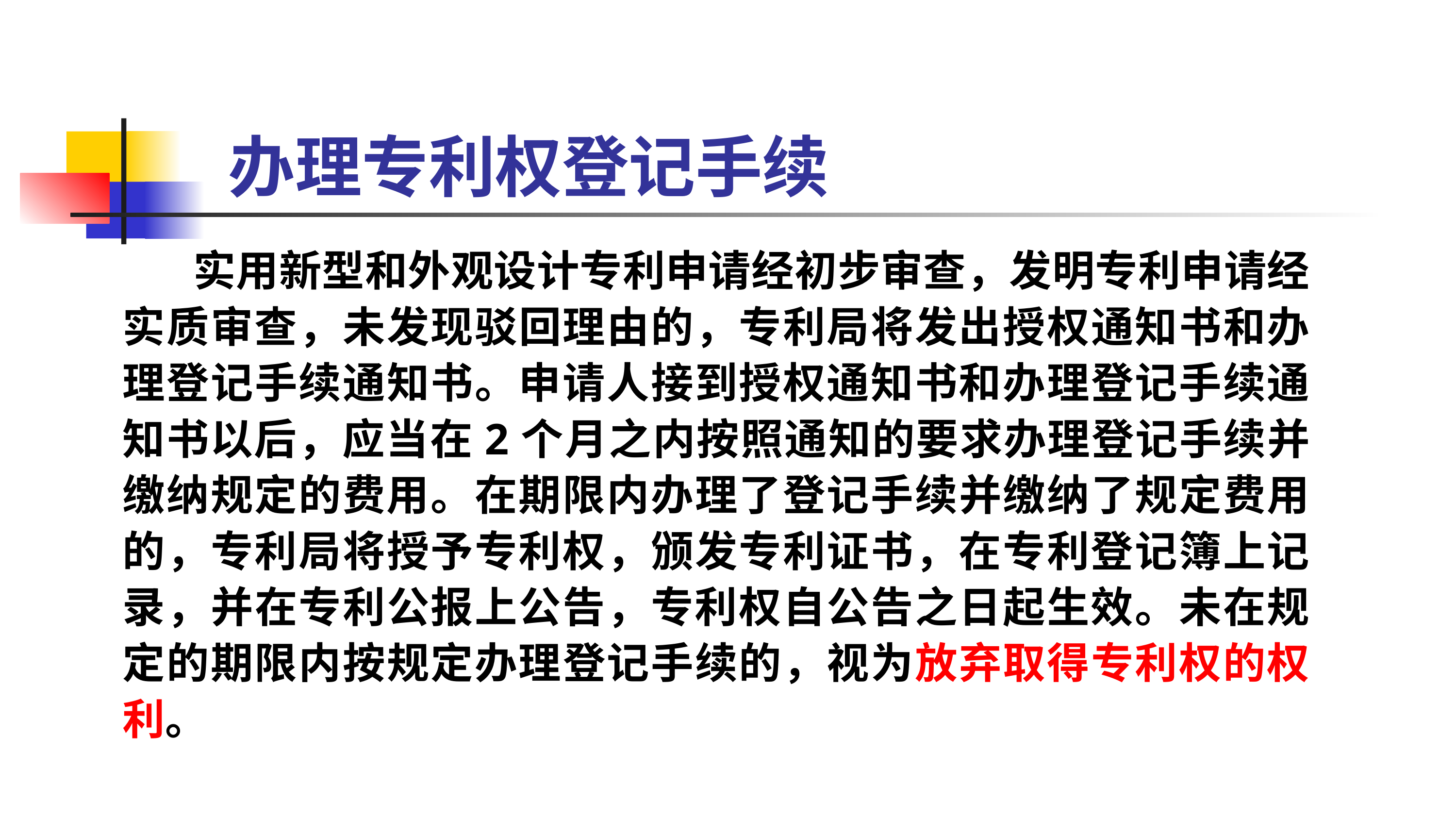

# 办理专利权登记手续
          实用新型和外观设计专利申请经初步审查，发明专利申请经实质审查，未发现驳回理由的，专利局将发出授权通知书和办理登记手续通知书。申请人接到授权通知书和办理登记手续通知书以后，应当在2个月之内按照通知的要求办理登记手续并缴纳规定的费用。在期限内办理了登记手续并缴纳了规定费用的，专利局将授予专利权，颁发专利证书，在专利登记簿上记录，并在专利公报上公告，专利权自公告之日起生效。未在规定的期限内按规定办理登记手续的，视为放弃取得专利权的权利。